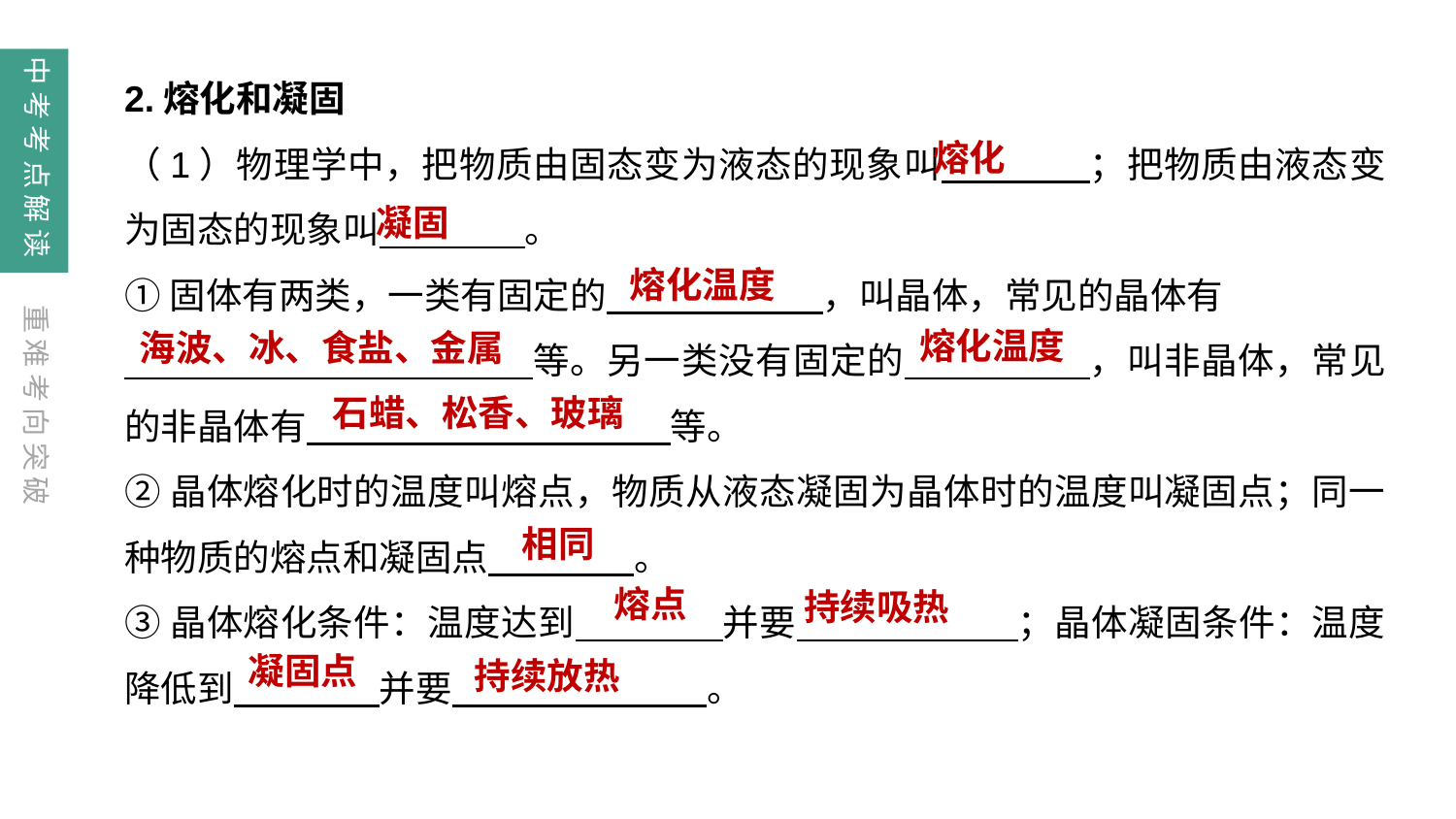

中考考点解读

2.熔化和凝固
（1）物理学中，把物质由固态变为液态的现象叫　　　　；把物质由液态变为固态的现象叫　　　　。
①固体有两类，一类有固定的　　　             ，叫晶体，常见的晶体有
　　　　　　　　　　　等。另一类没有固定的　　　　　，叫非晶体，常见的非晶体有　　　　　　　　　　等。
②晶体熔化时的温度叫熔点，物质从液态凝固为晶体时的温度叫凝固点；同一种物质的熔点和凝固点　　　　。
③晶体熔化条件：温度达到　　　　并要　　　　　　；晶体凝固条件：温度降低到　　　　并要　　　　　　　。
熔化
凝固
熔化温度
重难考向突破
熔化温度
海波、冰、食盐、金属
石蜡、松香、玻璃
相同
熔点
持续吸热
凝固点
持续放热